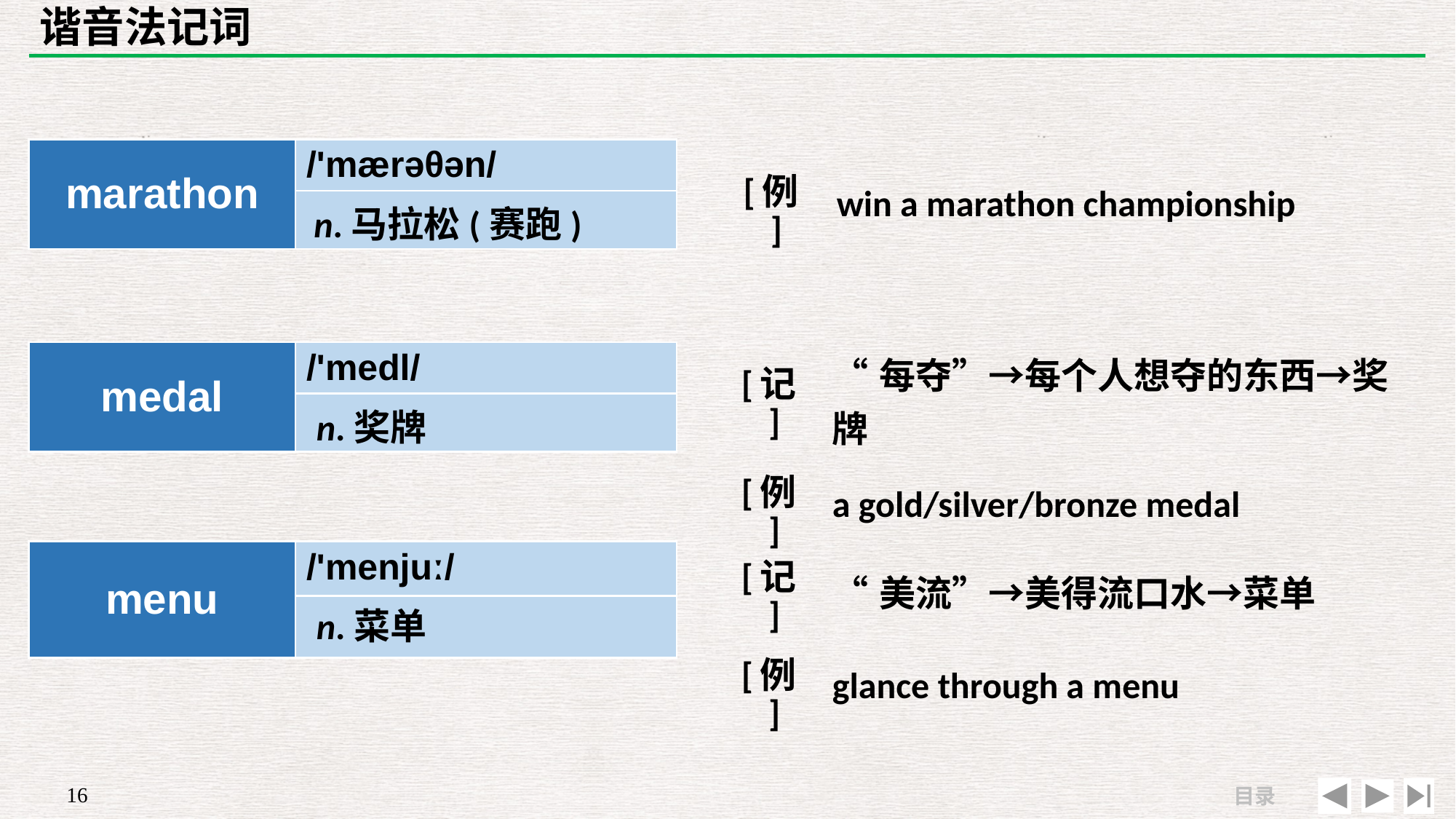

# 谐音法记词

|  |  |
| --- | --- |
| [例] | win a marathon championship |
| marathon | /'mærəθən/ |
| --- | --- |
|  |  |
n.马拉松(赛跑)
| [记] | “每夺”→每个人想夺的东西→奖牌 |
| --- | --- |
| [例] | a gold/silver/bronze medal |
| medal | /'medl/ |
| --- | --- |
|  |  |
n.奖牌
| menu | /'menjuː/ |
| --- | --- |
|  |  |
| [记] | “美流”→美得流口水→菜单 |
| --- | --- |
| [例] | glance through a menu |
n.菜单